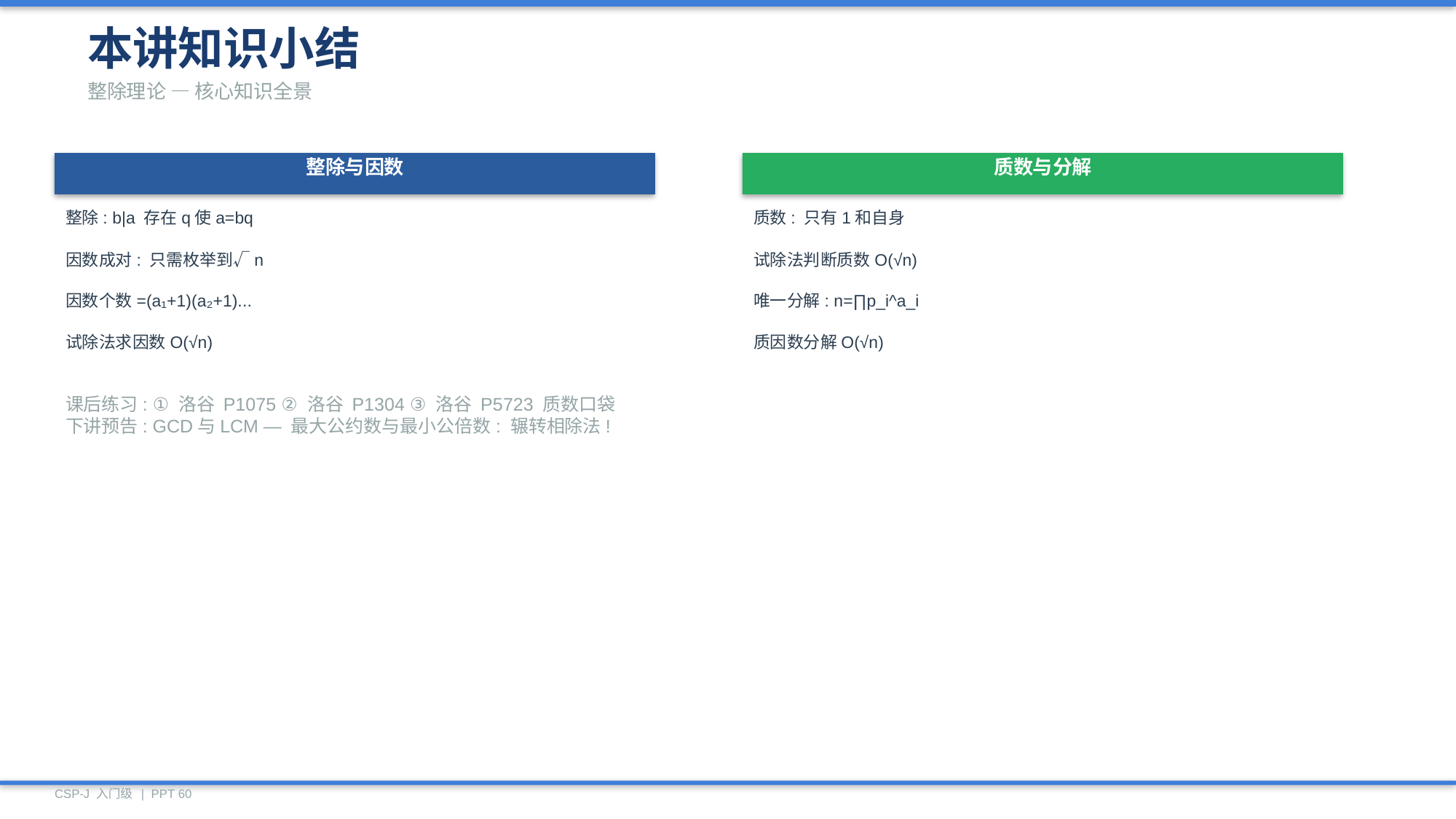

本讲知识小结
整除理论 — 核心知识全景

整除与因数
质数与分解
整除: b|a 存在q使a=bq
质数: 只有1和自身
因数成对: 只需枚举到√n
试除法判断质数O(√n)
因数个数=(a₁+1)(a₂+1)...
唯一分解: n=∏p_i^a_i
试除法求因数O(√n)
质因数分解O(√n)
课后练习: ① 洛谷 P1075 ② 洛谷 P1304 ③ 洛谷 P5723 质数口袋
下讲预告: GCD与LCM — 最大公约数与最小公倍数: 辗转相除法!

CSP-J 入门级  |  PPT 60